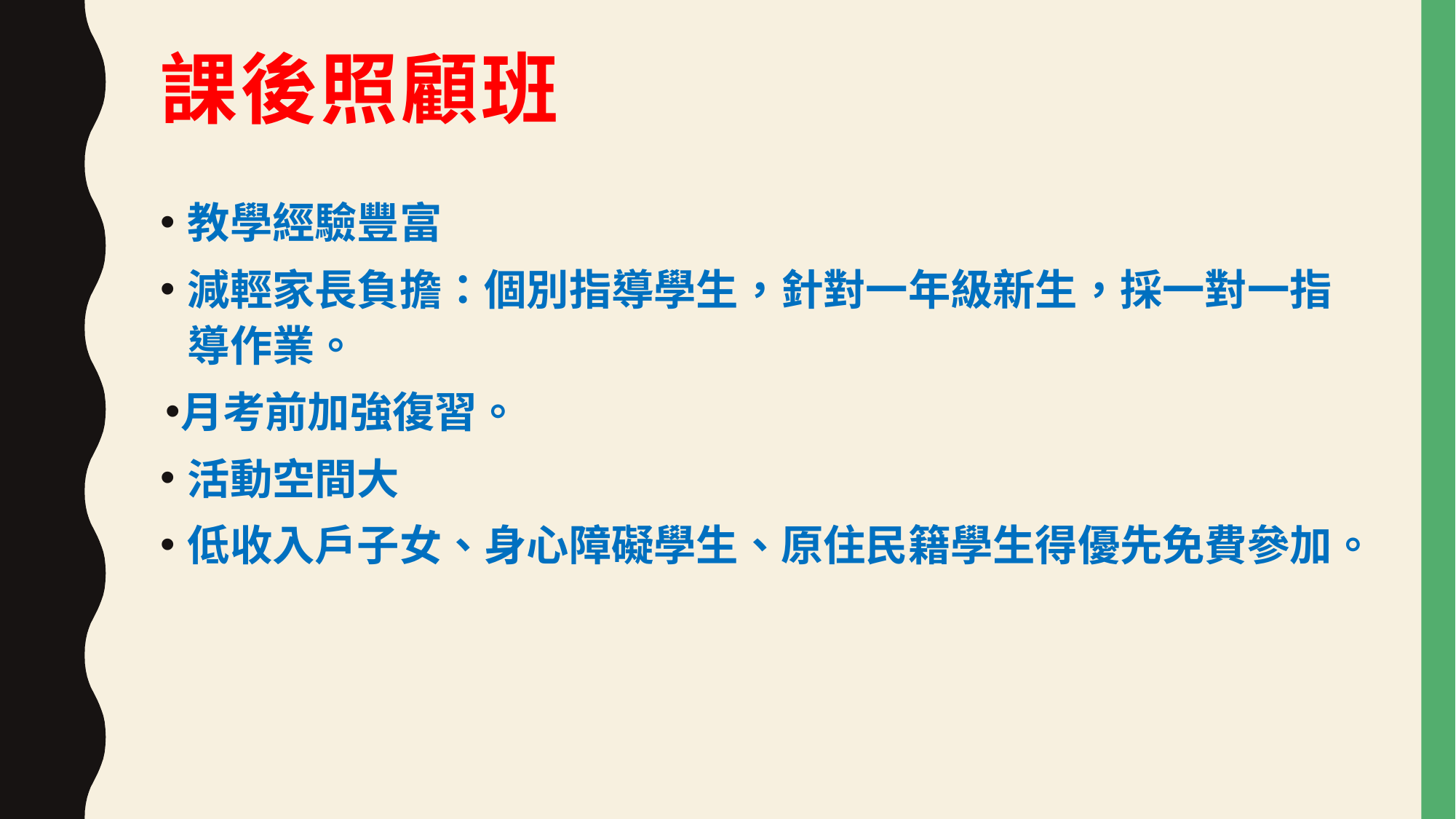

# 課後照顧班

教學經驗豐富
減輕家長負擔：個別指導學生，針對一年級新生，採一對一指導作業。
月考前加強復習。
活動空間大
低收入戶子女、身心障礙學生、原住民籍學生得優先免費參加。